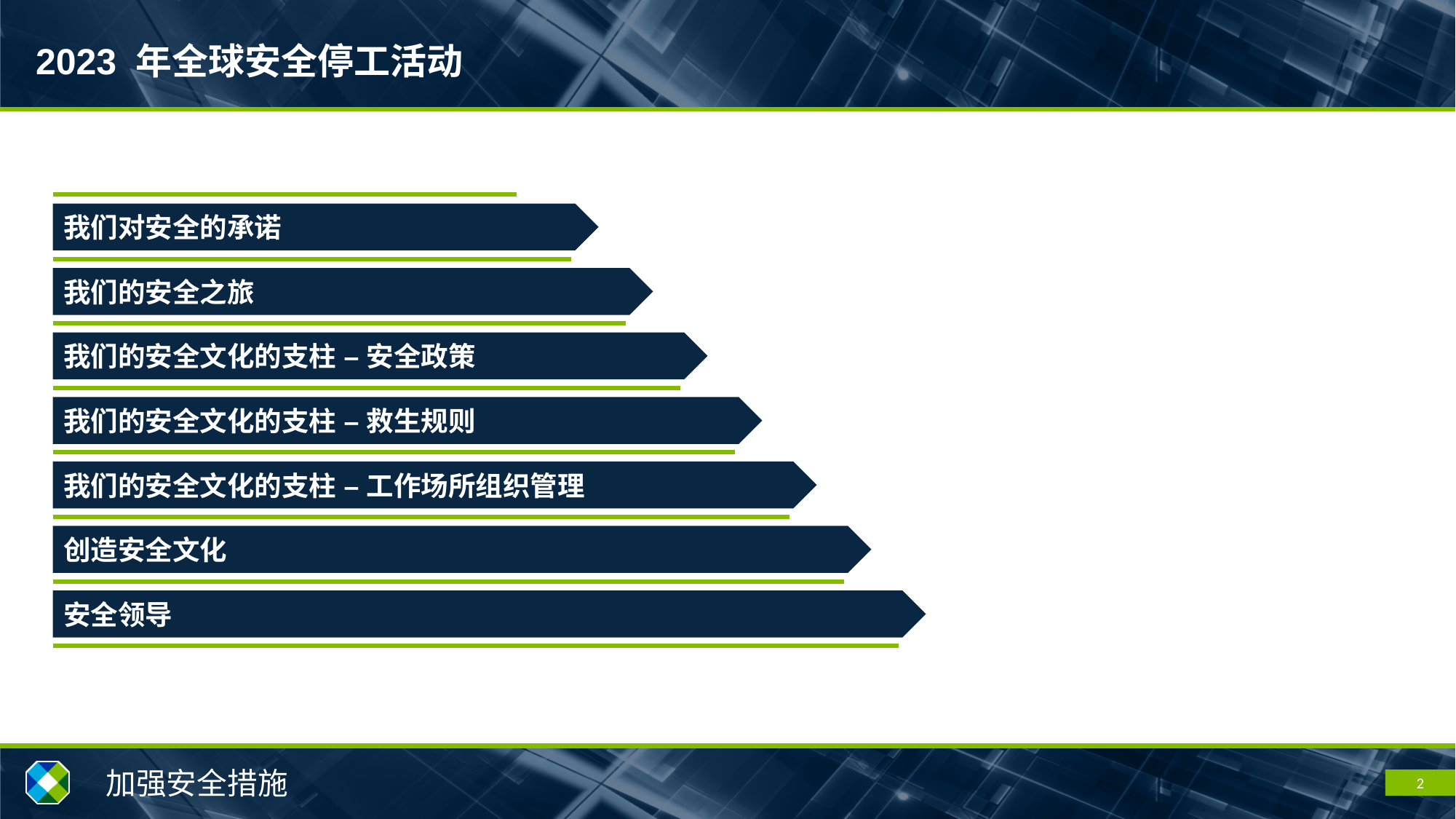

我们对安全的承诺
我们的安全之旅
我们的安全文化的支柱 – 安全政策
我们的安全文化的支柱 – 救生规则
我们的安全文化的支柱 – 工作场所组织管理
创造安全文化
安全领导